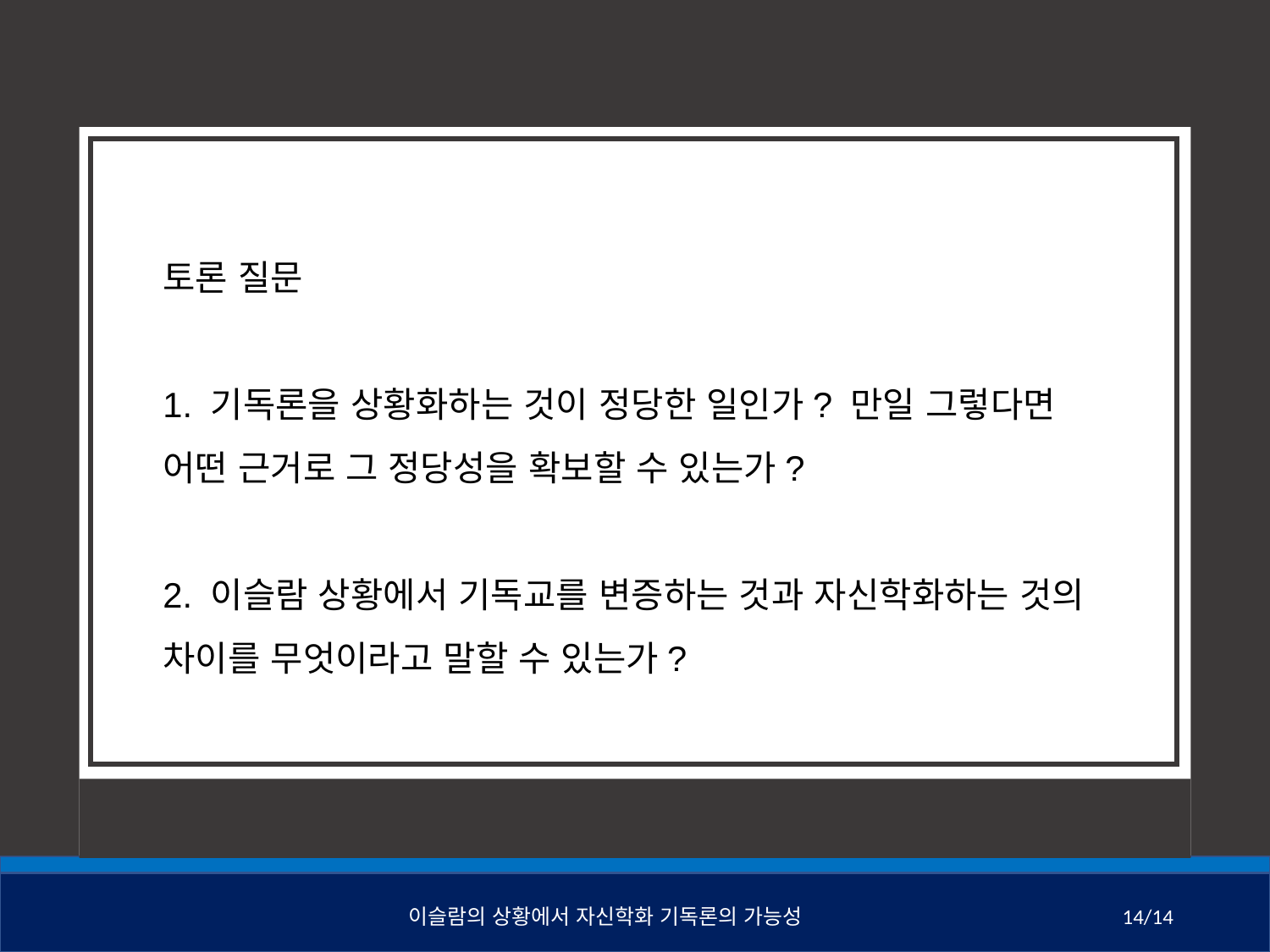

토론 질문

1. 기독론을 상황화하는 것이 정당한 일인가? 만일 그렇다면 어떤 근거로 그 정당성을 확보할 수 있는가?

2. 이슬람 상황에서 기독교를 변증하는 것과 자신학화하는 것의 차이를 무엇이라고 말할 수 있는가?

이슬람의 상황에서 자신학화 기독론의 가능성
14/14